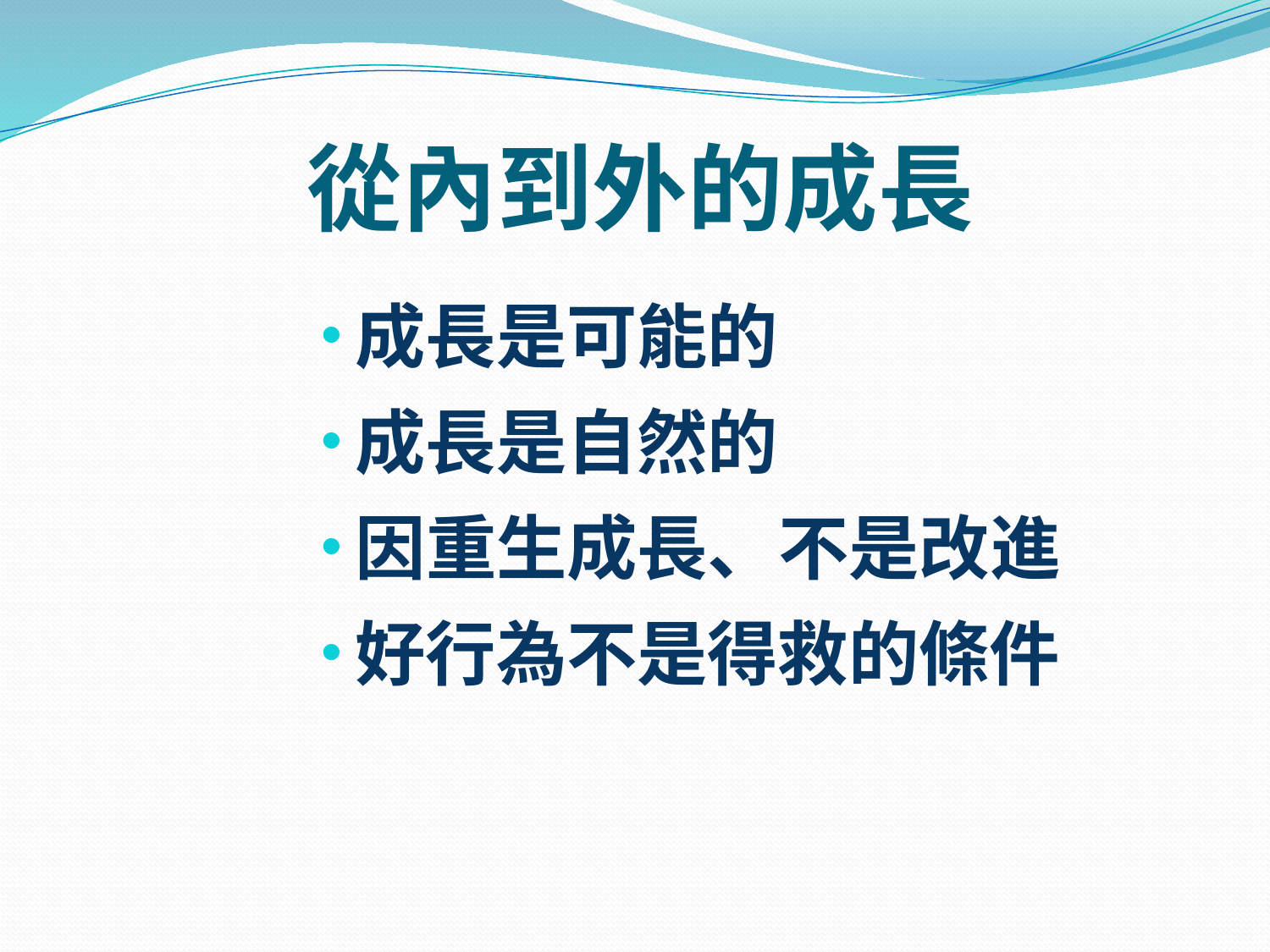

# 從內到外的成長
成長是可能的
成長是自然的
因重生成長、不是改進
好行為不是得救的條件